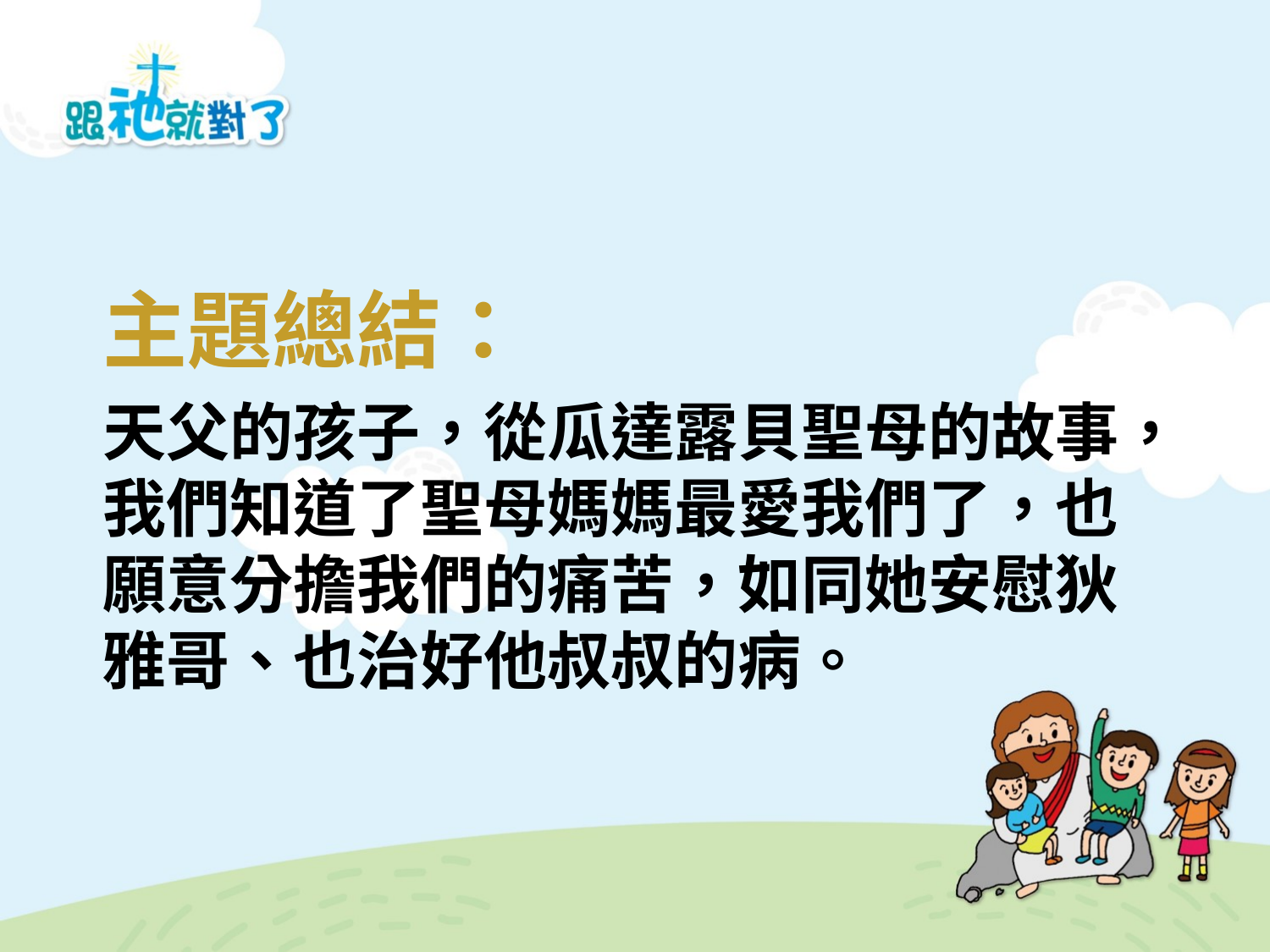

主題總結：
天父的孩子，從瓜達露貝聖母的故事，我們知道了聖母媽媽最愛我們了，也願意分擔我們的痛苦，如同她安慰狄雅哥、也治好他叔叔的病。